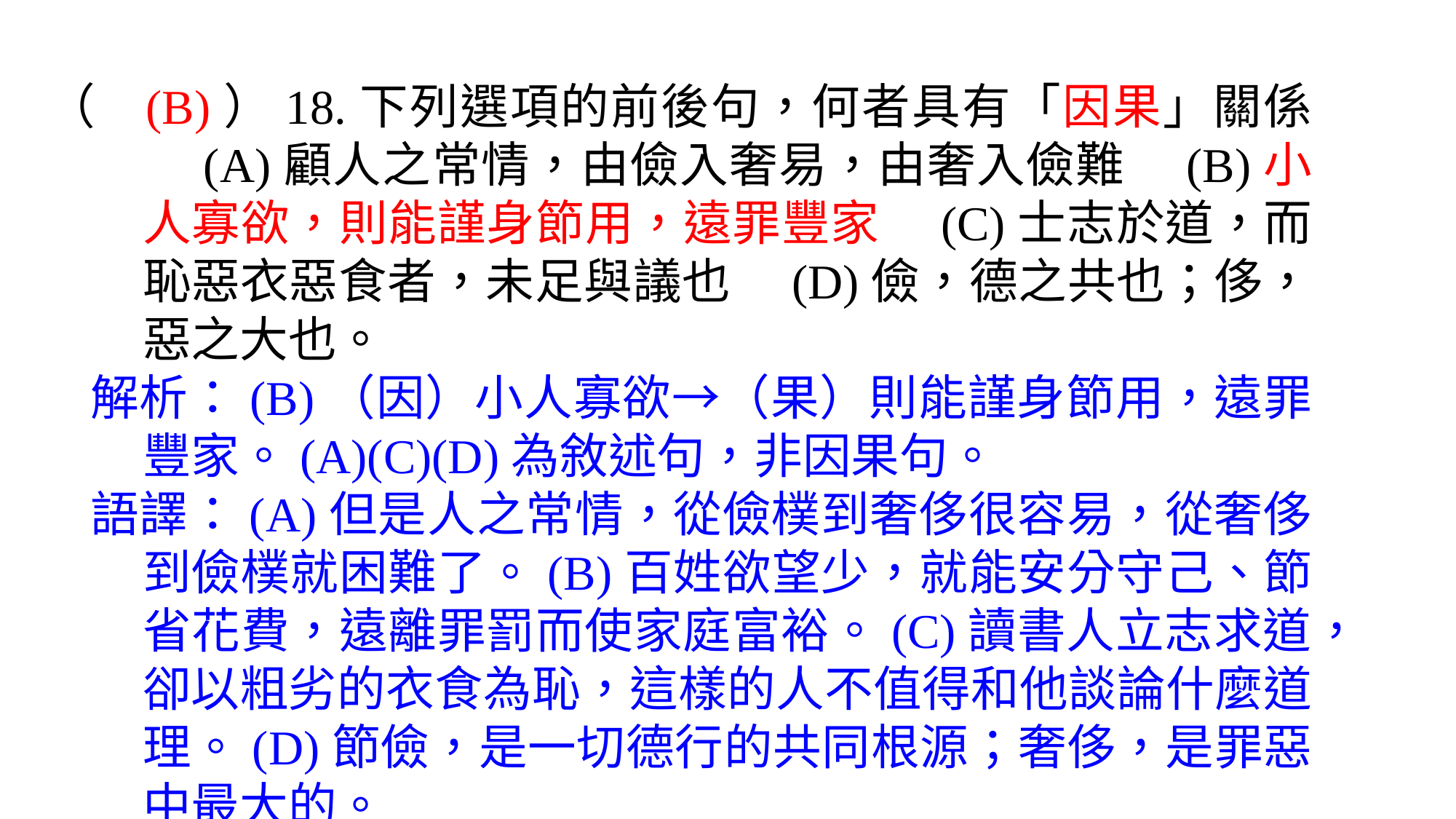

（	(B)）18.下列選項的前後句，何者具有「因果」關係　(A)顧人之常情，由儉入奢易，由奢入儉難　(B)小人寡欲，則能謹身節用，遠罪豐家　(C)士志於道，而恥惡衣惡食者，未足與議也　(D)儉，德之共也；侈，惡之大也。
解析：(B)（因）小人寡欲→（果）則能謹身節用，遠罪豐家。(A)(C)(D)為敘述句，非因果句。
語譯：(A)但是人之常情，從儉樸到奢侈很容易，從奢侈到儉樸就困難了。(B)百姓欲望少，就能安分守己、節省花費，遠離罪罰而使家庭富裕。(C)讀書人立志求道，卻以粗劣的衣食為恥，這樣的人不值得和他談論什麼道理。(D)節儉，是一切德行的共同根源；奢侈，是罪惡中最大的。